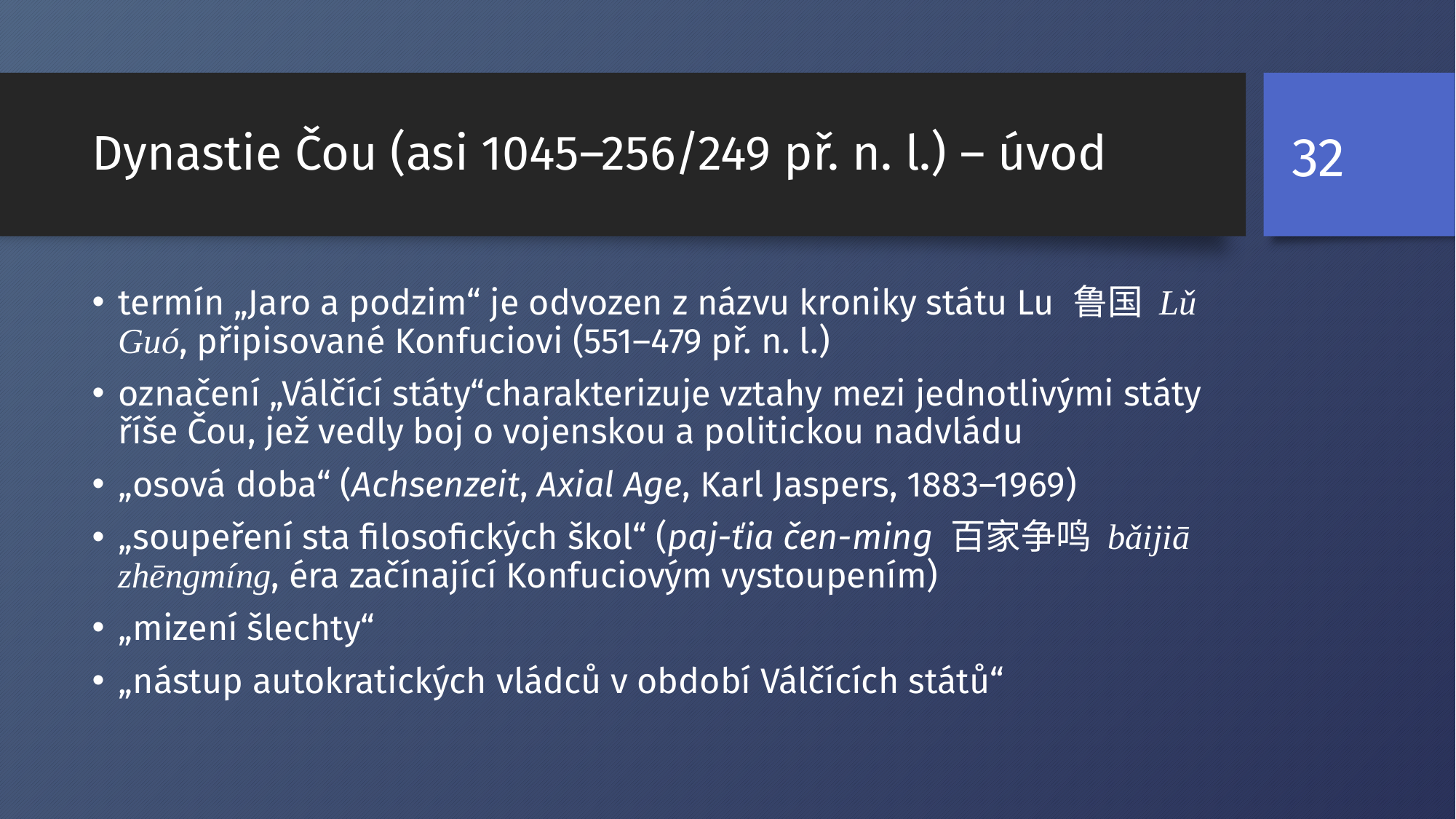

32
# Dynastie Čou (asi 1045–256/249 př. n. l.) – úvod
termín „Jaro a podzim“ je odvozen z názvu kroniky státu Lu 鲁国 Lǔ Guó, připisované Konfuciovi (551–479 př. n. l.)
označení „Válčící státy“charakterizuje vztahy mezi jednotlivými státy říše Čou, jež vedly boj o vojenskou a politickou nadvládu
„osová doba“ (Achsenzeit, Axial Age, Karl Jaspers, 1883–1969)
„soupeření sta filosofických škol“ (paj-ťia čen-ming 百家争鸣 bǎijiā zhēngmíng, éra začínající Konfuciovým vystoupením)
„mizení šlechty“
„nástup autokratických vládců v období Válčících států“